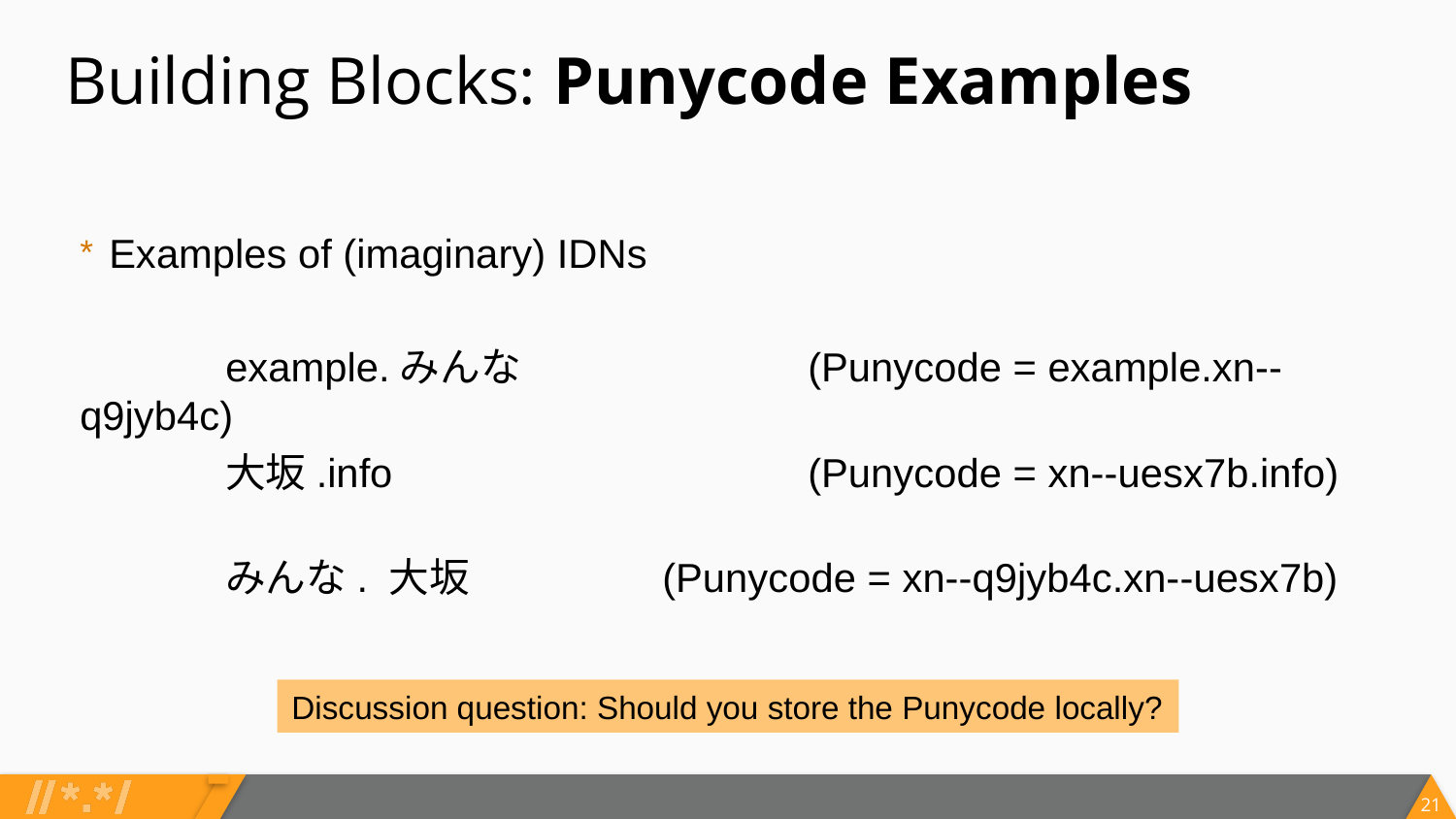

# Building Blocks: Punycode Examples
Examples of (imaginary) IDNs

	example.みんな 		(Punycode = example.xn--q9jyb4c)
	大坂.info 			(Punycode = xn--uesx7b.info)
	みんな. 大坂 		(Punycode = xn--q9jyb4c.xn--uesx7b)
Discussion question: Should you store the Punycode locally?